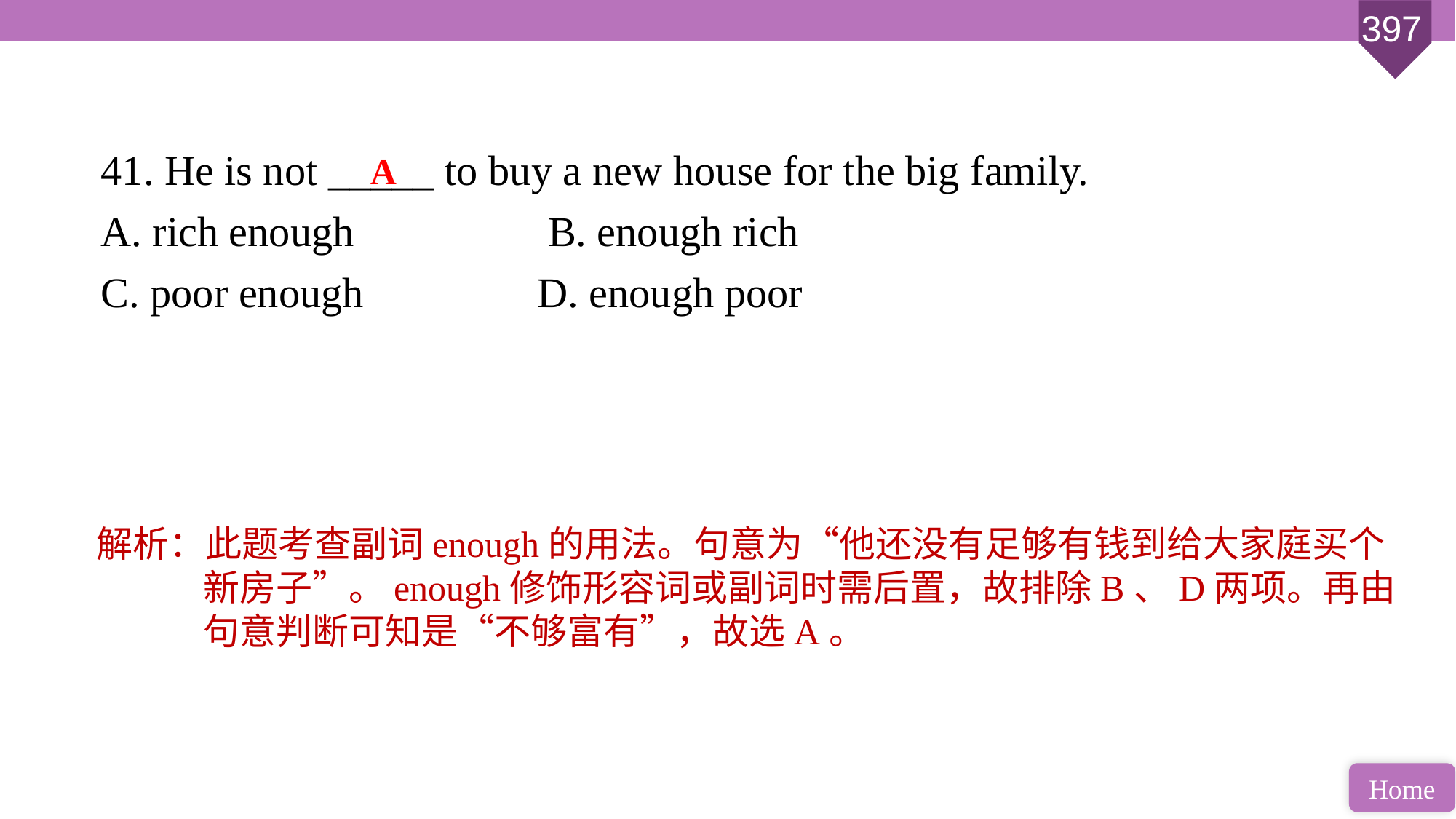

41. He is not _____ to buy a new house for the big family.
A. rich enough		 B. enough rich
C. poor enough 		D. enough poor
A
解析：此题考查副词enough的用法。句意为“他还没有足够有钱到给大家庭买个新房子”。enough修饰形容词或副词时需后置，故排除B、D两项。再由句意判断可知是“不够富有”，故选A。